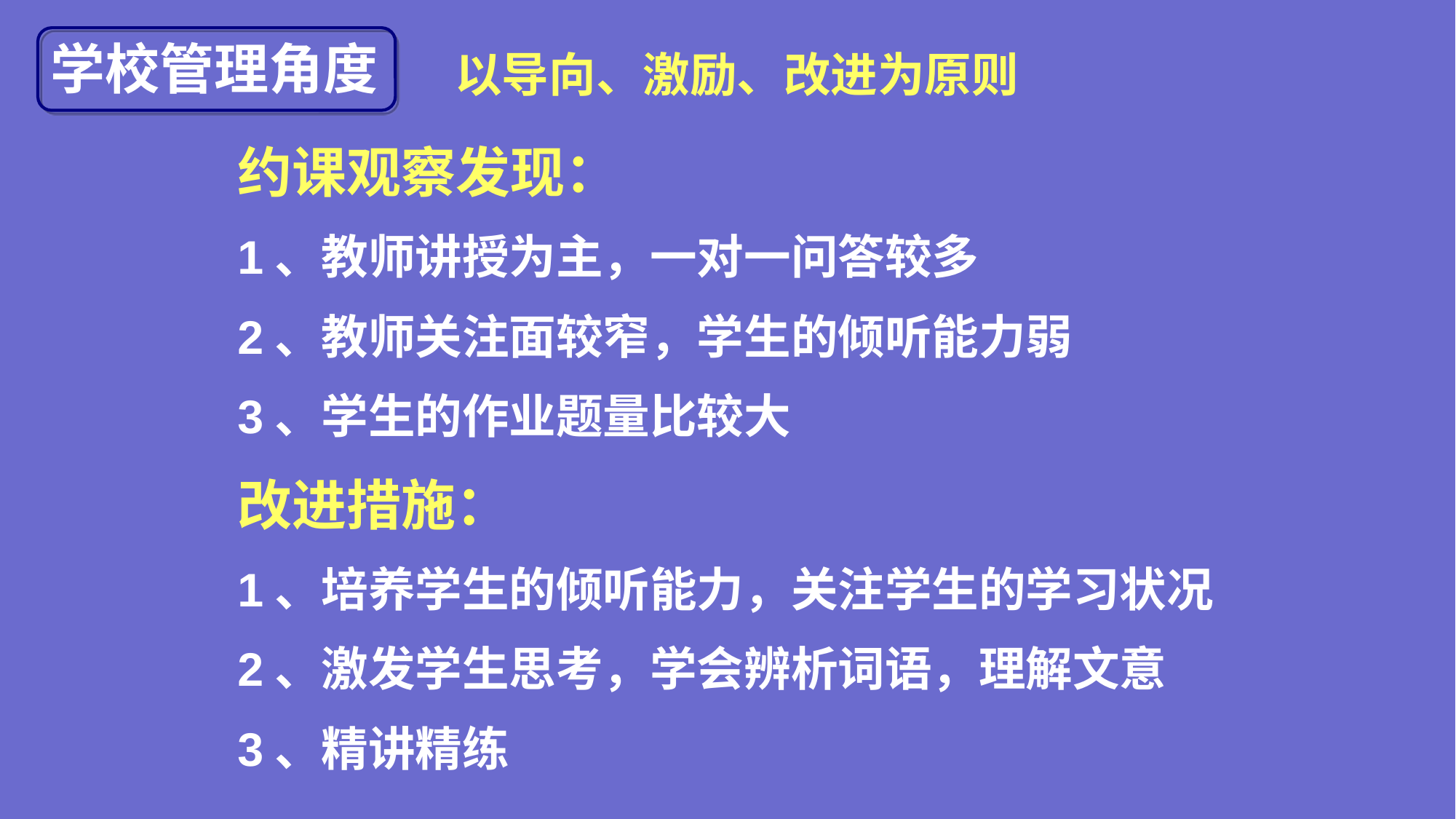

学校管理角度

以导向、激励、改进为原则
约课观察发现：
1、教师讲授为主，一对一问答较多
2、教师关注面较窄，学生的倾听能力弱
3、学生的作业题量比较大
改进措施：
1、培养学生的倾听能力，关注学生的学习状况
2、激发学生思考，学会辨析词语，理解文意
3、精讲精练